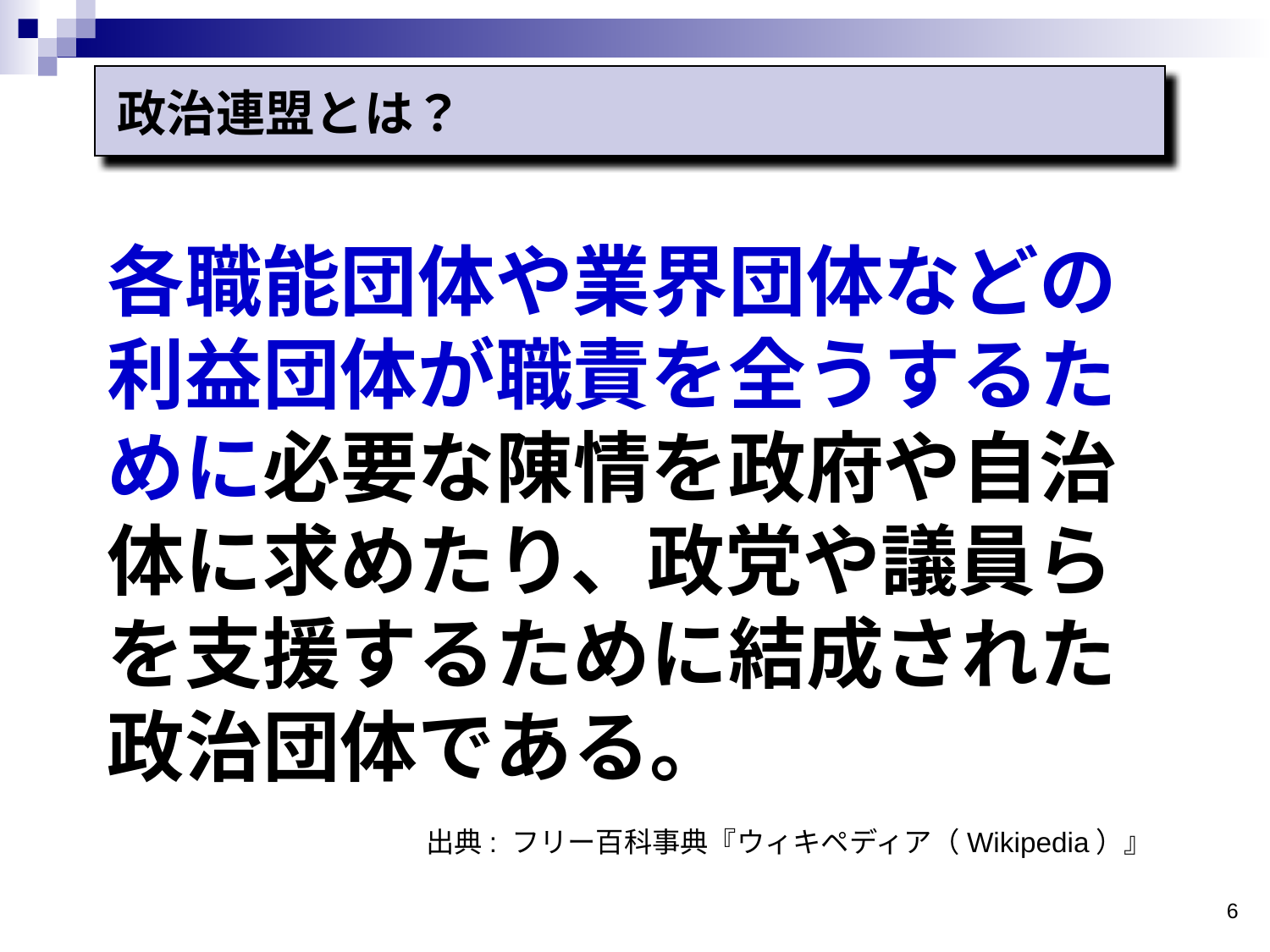

政治連盟とは？
各職能団体や業界団体などの利益団体が職責を全うするために必要な陳情を政府や自治体に求めたり、政党や議員らを支援するために結成された政治団体である。

出典: フリー百科事典『ウィキペディア（Wikipedia）』
6